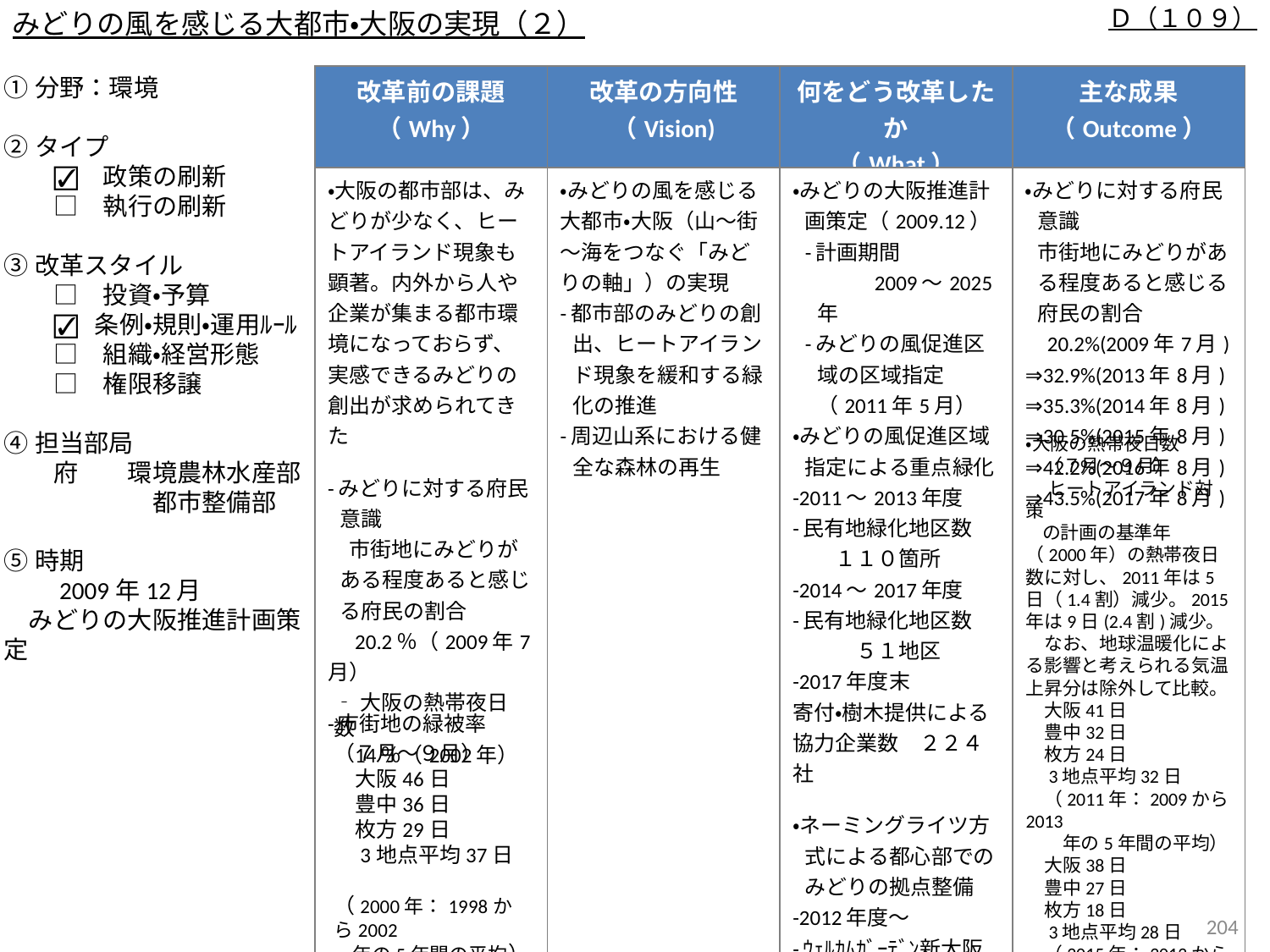

みどりの風を感じる大都市・大阪の実現（２）
Ｄ（１０９）
①分野：環境

②タイプ
　　☑　政策の刷新
　　□　執行の刷新

③改革スタイル
　　□　投資・予算
　　☑   条例・規則・運用ﾙｰﾙ
　　□　組織・経営形態
　　□　権限移譲

④担当部局
　　府　　環境農林水産部
　　　　　　都市整備部

⑤時期
　　2009年12月
　みどりの大阪推進計画策定
| 改革前の課題 （Why） | 改革の方向性 （Vision) | 何をどう改革したか （What） | 主な成果 （Outcome） |
| --- | --- | --- | --- |
| ・大阪の都市部は、みどりが少なく、ヒートアイランド現象も顕著。内外から人や企業が集まる都市環境になっておらず、実感できるみどりの創出が求められてきた -みどりに対する府民意識 　市街地にみどりがある程度あると感じる府民の割合 　20.2％（2009年7月） -市街地の緑被率 　14％（2002年） | ・みどりの風を感じる大都市・大阪（山～街～海をつなぐ「みどりの軸」）の実現 -都市部のみどりの創出、ヒートアイランド現象を緩和する緑化の推進 -周辺山系における健全な森林の再生 | ・みどりの大阪推進計画策定（2009.12） -計画期間 　　　2009～2025年 -みどりの風促進区域の区域指定（2011年5月） ・みどりの風促進区域指定による重点緑化 -2011～2013年度 -民有地緑化地区数 　　１１０箇所 -2014～2017年度 -民有地緑化地区数 　　　５１地区 -2017年度末 寄付・樹木提供による協力企業数　２２４社 ・ネーミングライツ方式による都心部でのみどりの拠点整備 -2012年度～ -ｳｪﾙｶﾑｶﾞｰﾃﾞﾝ新大阪 　（2012年7月） -シンボルグリーン東梅田(2015年度) | ・みどりに対する府民意識 市街地にみどりがある程度あると感じる府民の割合 20.2%(2009年7月) ⇒32.9%(2013年8月) ⇒35.3%(2014年8月) ⇒30.5%(2015年8月) ⇒42.2%(2016年8月) ⇒43.5%(2017年8月) |
・大阪の熱帯夜日数
　（７月～９月）
　 ヒートアイランド対策
   の計画の基準年（2000年）の熱帯夜日数に対し、2011年は5日（1.4割）減少。2015年は9日(2.4割)減少。
　なお、地球温暖化による影響と考えられる気温上昇分は除外して比較。
　大阪41日
　豊中32日
　枚方24日
　3地点平均32日
　（2011年：2009から2013
　　年の5年間の平均）
　大阪38日
　豊中27日
　枚方18日
　3地点平均28日
　（2015年：2013から2017
　　年の5年間の平均）
‐大阪の熱帯夜日数
（７月～９月）
　大阪46日
　豊中36日
　枚方29日
　3地点平均37日
（2000年：1998から2002
年の5年間の平均）
204